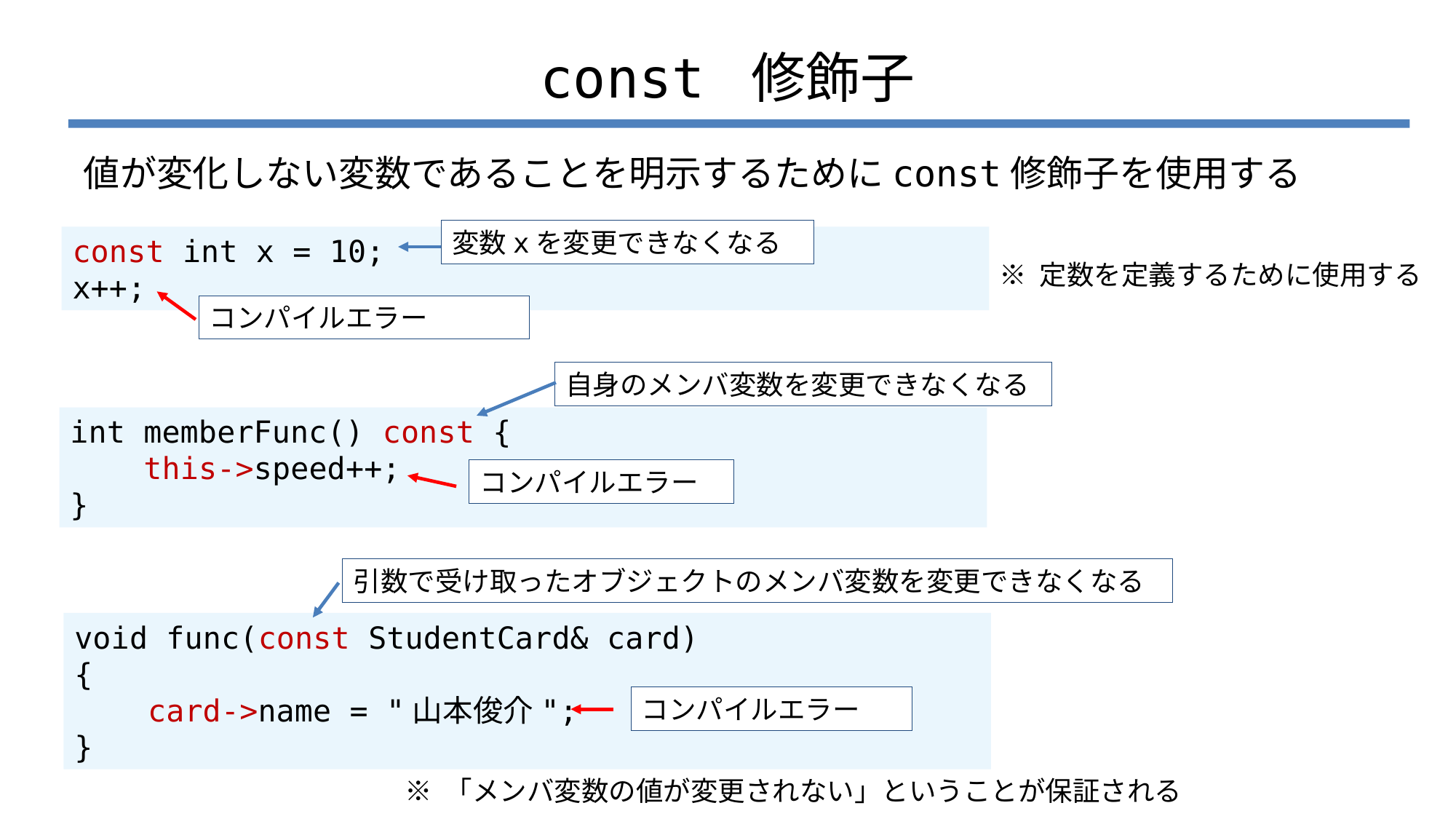

# const 修飾子
値が変化しない変数であることを明示するためにconst修飾子を使用する
変数xを変更できなくなる
const int x = 10;
x++;
※ 定数を定義するために使用する
コンパイルエラー
自身のメンバ変数を変更できなくなる
int memberFunc() const {
    this->speed++;
}
コンパイルエラー
引数で受け取ったオブジェクトのメンバ変数を変更できなくなる
void func(const StudentCard& card)
{
    card->name = "山本俊介";
}
コンパイルエラー
※ 「メンバ変数の値が変更されない」ということが保証される